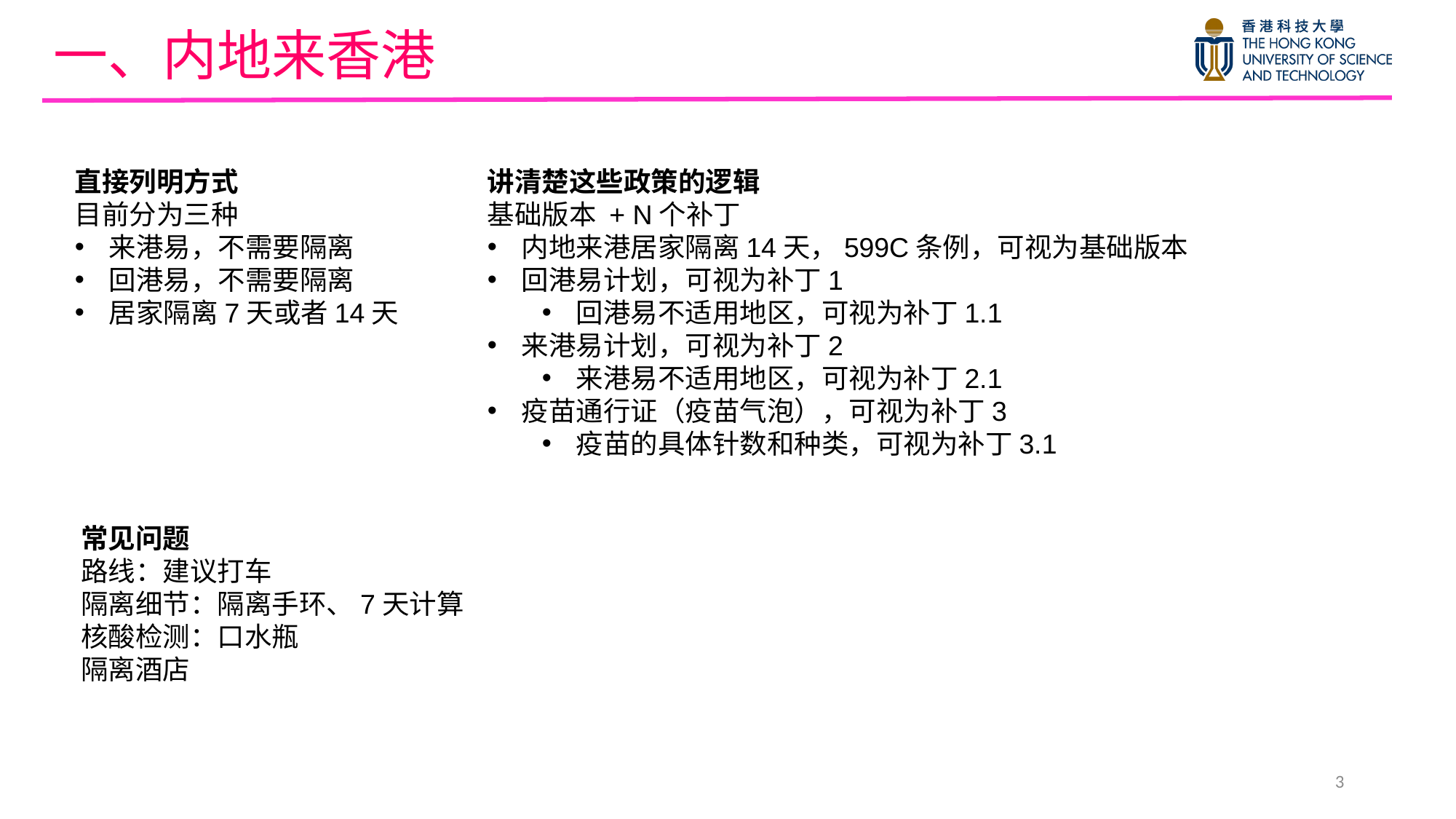

# 一、内地来香港
直接列明方式
目前分为三种
来港易，不需要隔离
回港易，不需要隔离
居家隔离7天或者14天
讲清楚这些政策的逻辑
基础版本 + N个补丁
内地来港居家隔离14天，599C条例，可视为基础版本
回港易计划，可视为补丁1
回港易不适用地区，可视为补丁1.1
来港易计划，可视为补丁2
来港易不适用地区，可视为补丁2.1
疫苗通行证（疫苗气泡），可视为补丁3
疫苗的具体针数和种类，可视为补丁3.1
常见问题
路线：建议打车
隔离细节：隔离手环、7天计算
核酸检测：口水瓶
隔离酒店
3